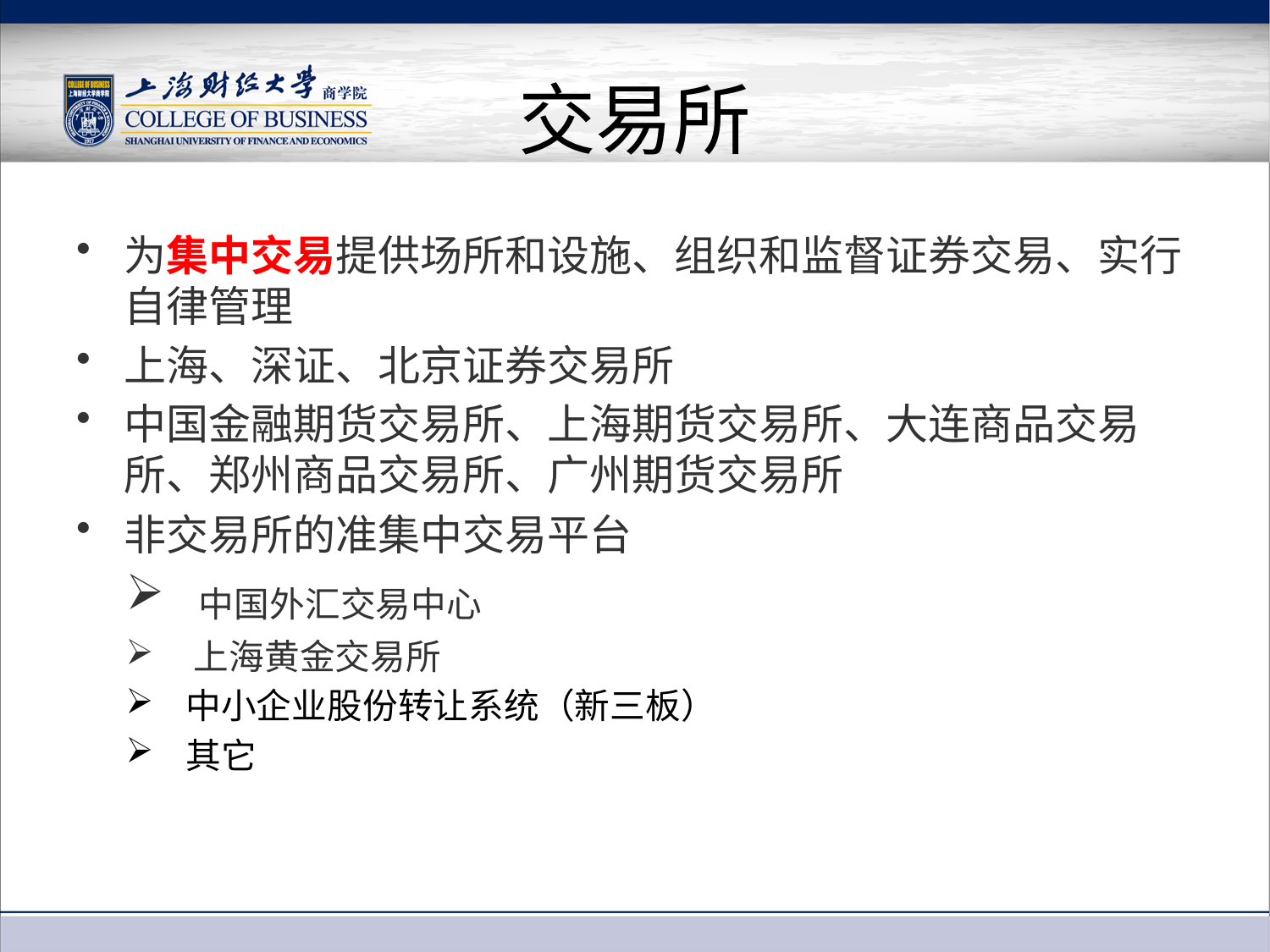

# 交易所
为集中交易提供场所和设施、组织和监督证券交易、实行自律管理
上海、深证、北京证券交易所
中国金融期货交易所、上海期货交易所、大连商品交易所、郑州商品交易所、广州期货交易所
非交易所的准集中交易平台
  中国外汇交易中心
    上海黄金交易所
   中小企业股份转让系统（新三板）
   其它